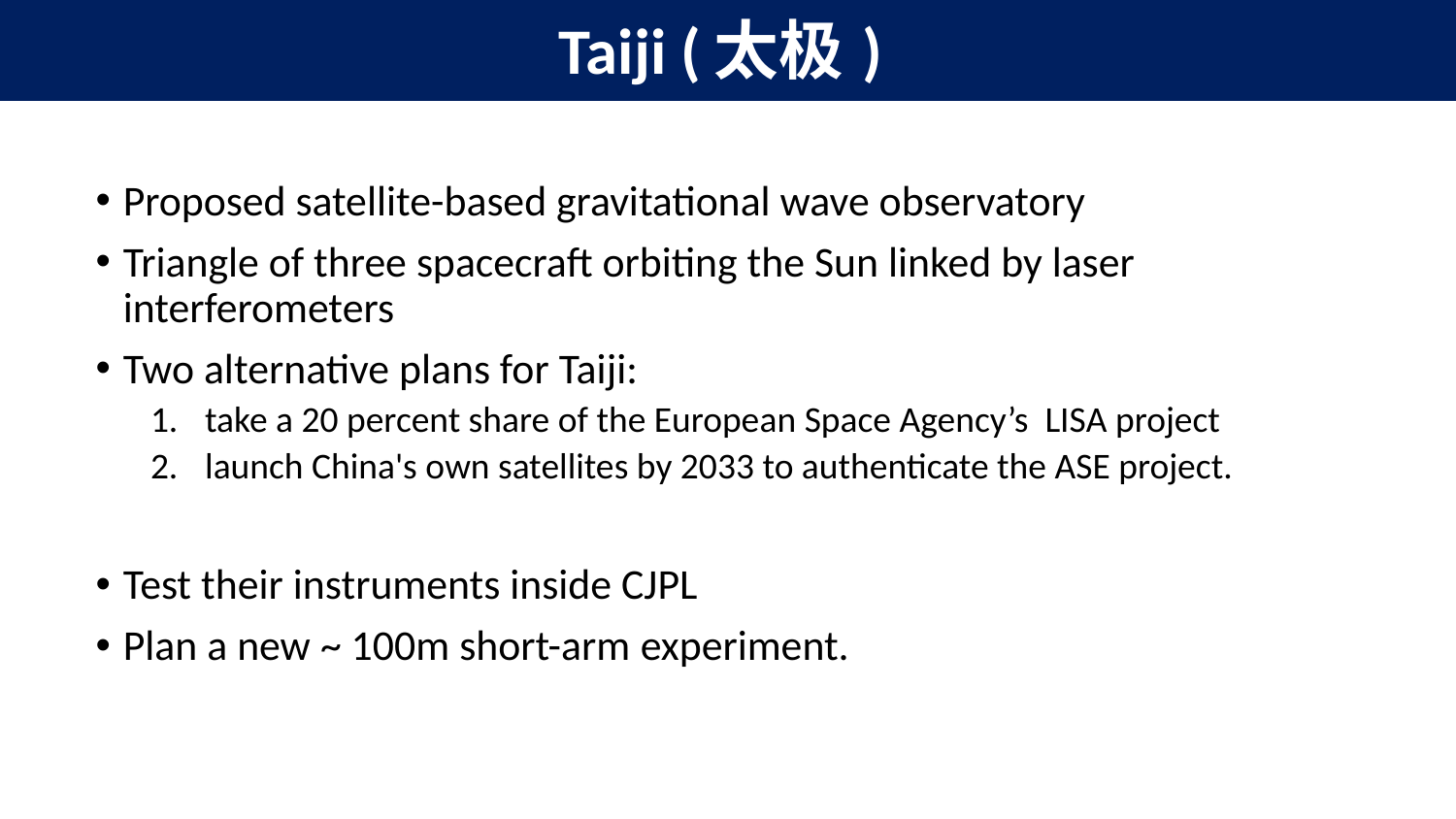

| Taiji (太极) |
| --- |
Proposed satellite-based gravitational wave observatory
Triangle of three spacecraft orbiting the Sun linked by laser interferometers
Two alternative plans for Taiji:
take a 20 percent share of the European Space Agency’s  LISA project
launch China's own satellites by 2033 to authenticate the ASE project.

Test their instruments inside CJPL
Plan a new ~ 100m short-arm experiment.